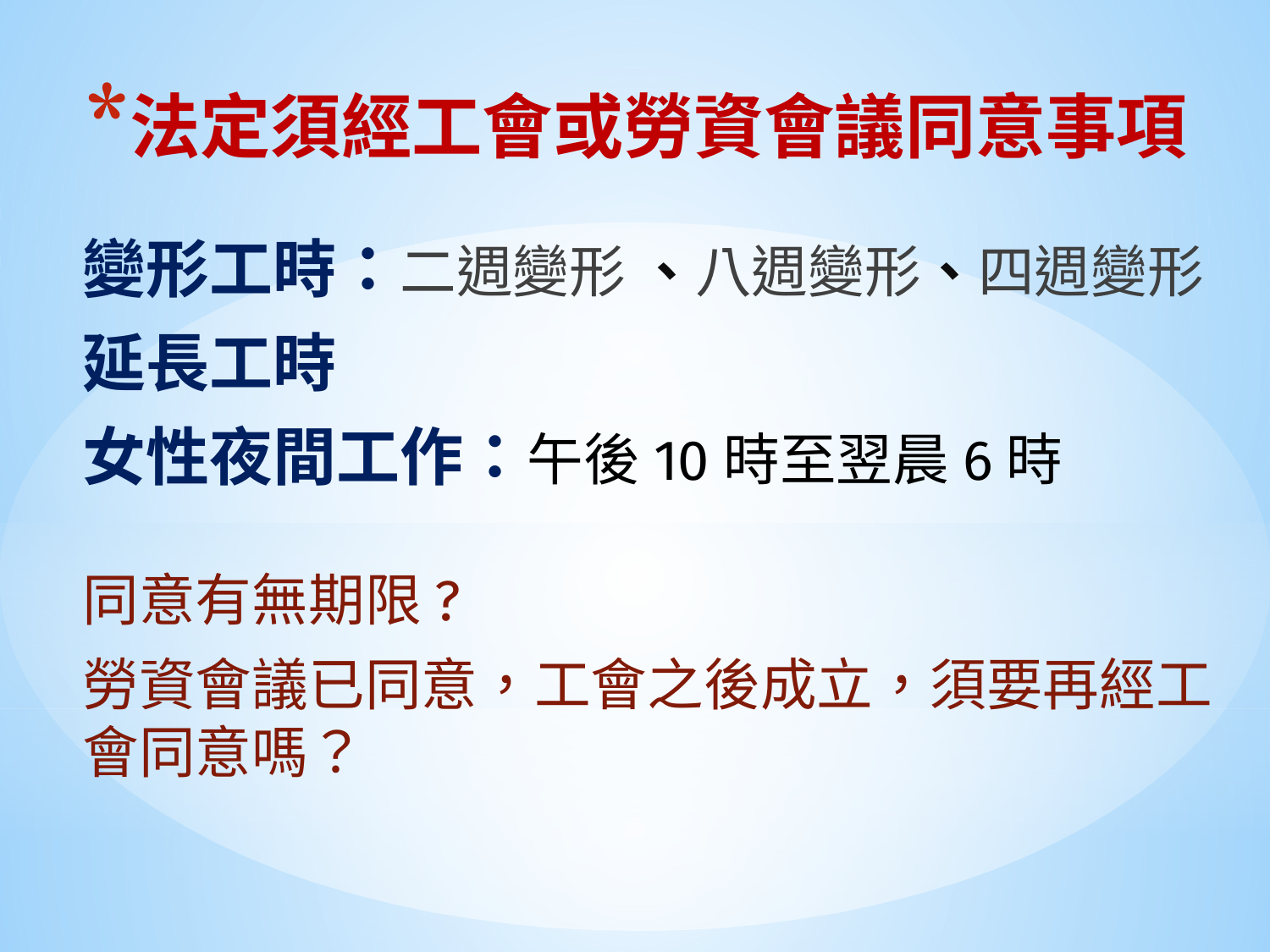

# 法定須經工會或勞資會議同意事項
變形工時：二週變形 、八週變形、四週變形
延長工時
女性夜間工作：午後10時至翌晨6時

同意有無期限?
勞資會議已同意，工會之後成立，須要再經工會同意嗎？